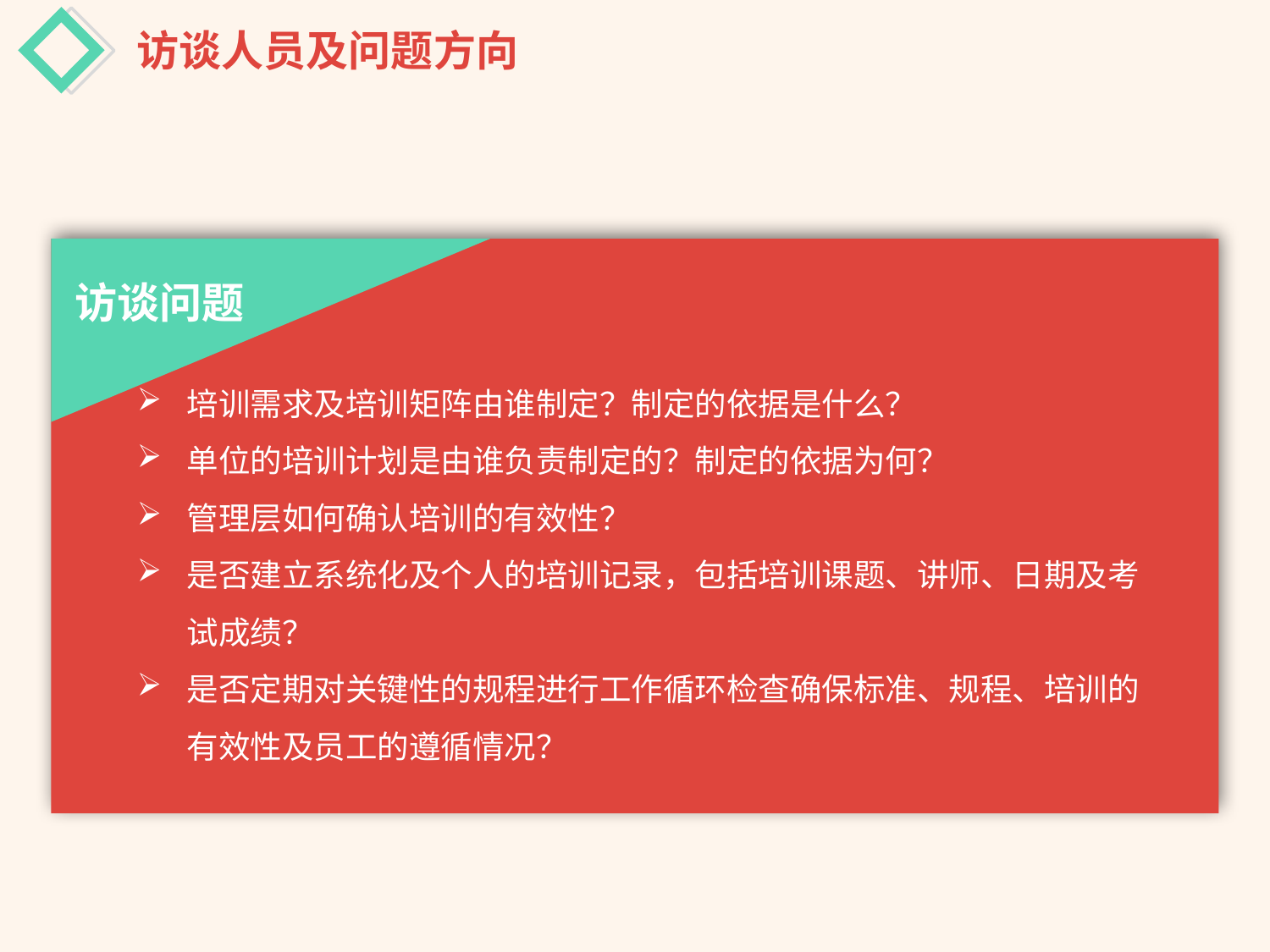

# 访谈人员及问题方向

访谈问题
培训需求及培训矩阵由谁制定？制定的依据是什么？
单位的培训计划是由谁负责制定的？制定的依据为何？
管理层如何确认培训的有效性？
是否建立系统化及个人的培训记录，包括培训课题、讲师、日期及考试成绩？
是否定期对关键性的规程进行工作循环检查确保标准、规程、培训的有效性及员工的遵循情况？